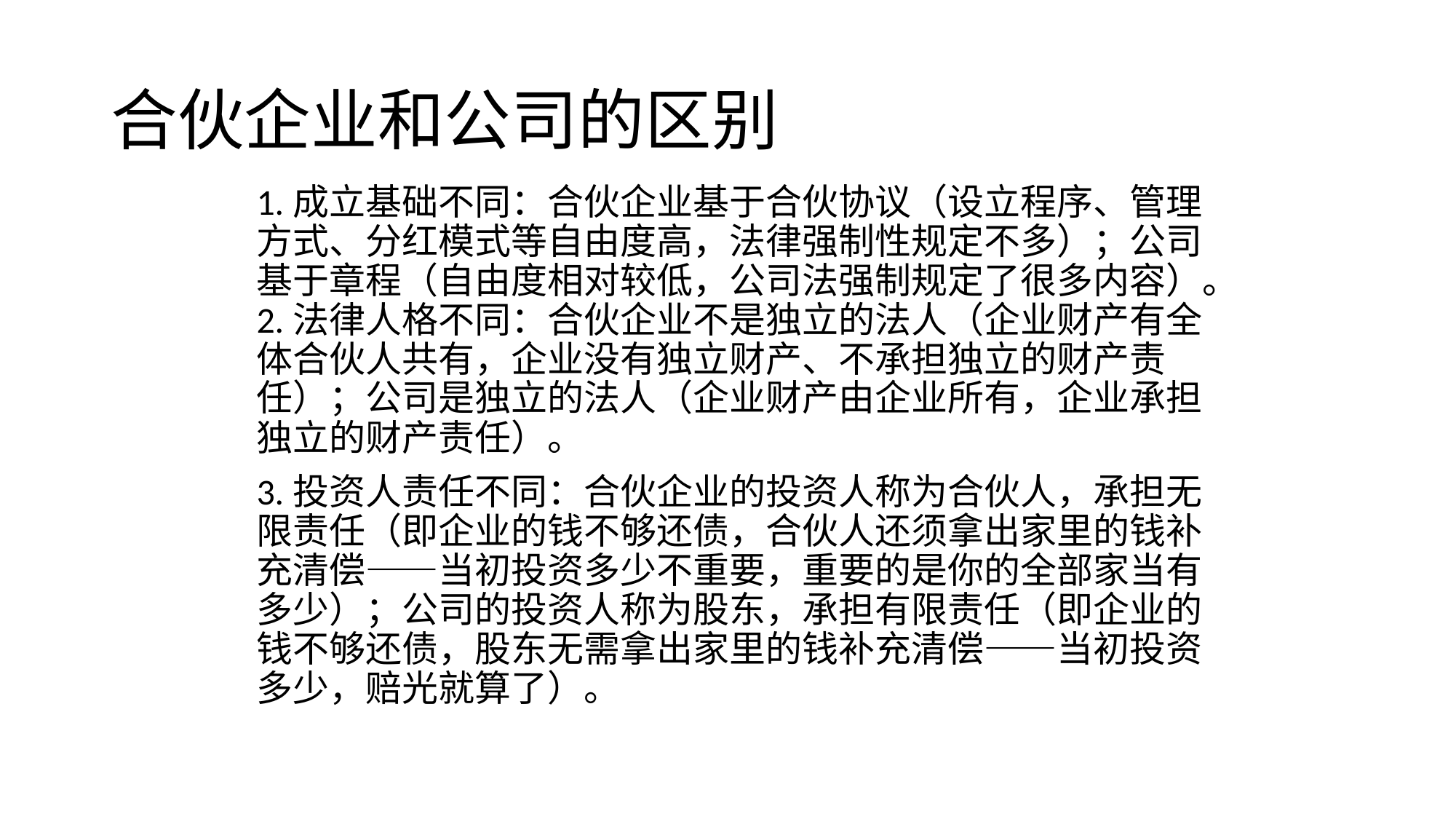

# 合伙企业和公司的区别
1.成立基础不同：合伙企业基于合伙协议（设立程序、管理方式、分红模式等自由度高，法律强制性规定不多）；公司基于章程（自由度相对较低，公司法强制规定了很多内容）。2.法律人格不同：合伙企业不是独立的法人（企业财产有全体合伙人共有，企业没有独立财产、不承担独立的财产责任）；公司是独立的法人（企业财产由企业所有，企业承担独立的财产责任）。
3.投资人责任不同：合伙企业的投资人称为合伙人，承担无限责任（即企业的钱不够还债，合伙人还须拿出家里的钱补充清偿——当初投资多少不重要，重要的是你的全部家当有多少）；公司的投资人称为股东，承担有限责任（即企业的钱不够还债，股东无需拿出家里的钱补充清偿——当初投资多少，赔光就算了）。